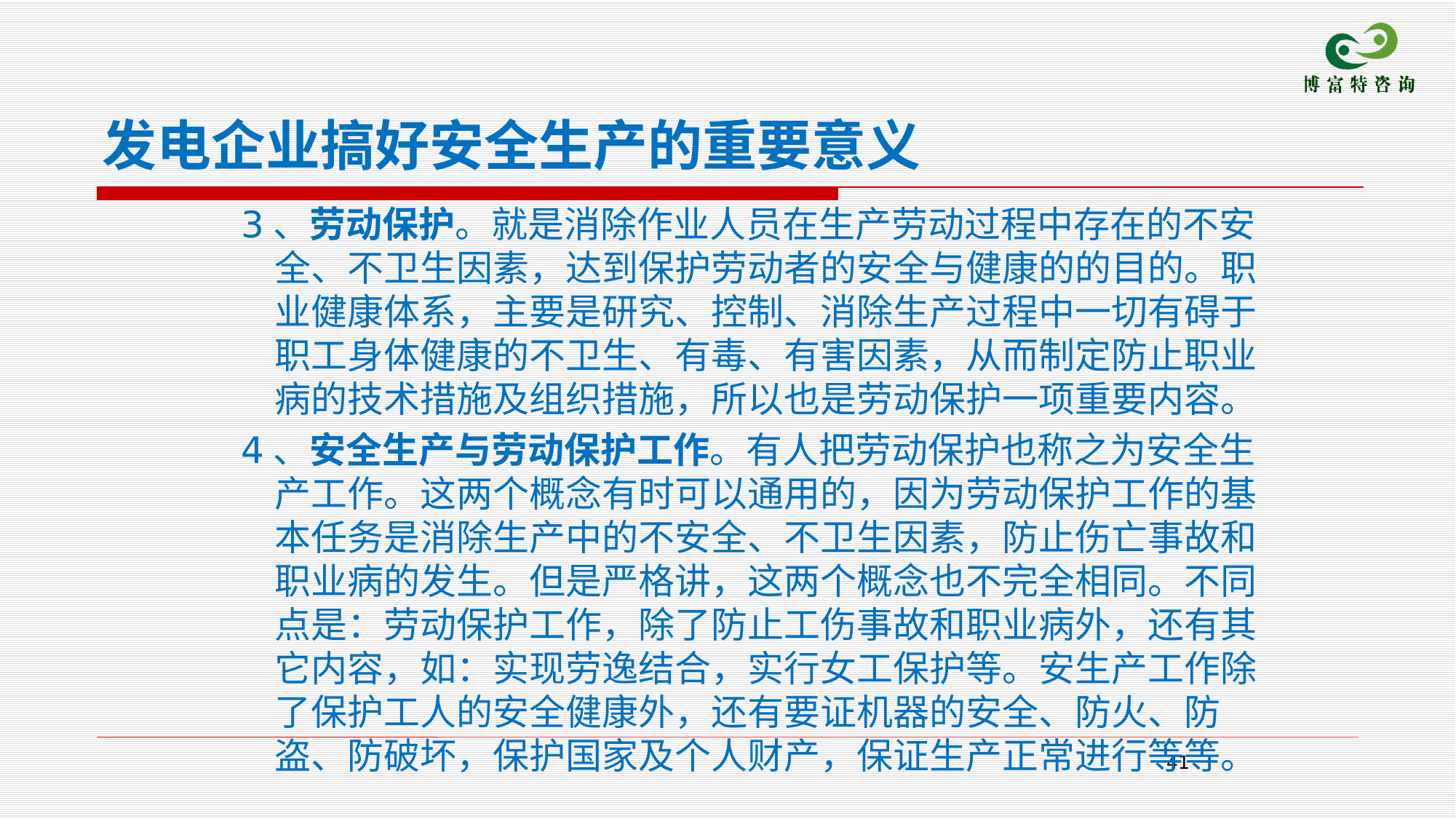

发电企业搞好安全生产的重要意义
  3、劳动保护。就是消除作业人员在生产劳动过程中存在的不安全、不卫生因素，达到保护劳动者的安全与健康的的目的。职业健康体系，主要是研究、控制、消除生产过程中一切有碍于职工身体健康的不卫生、有毒、有害因素，从而制定防止职业病的技术措施及组织措施，所以也是劳动保护一项重要内容。
  4、安全生产与劳动保护工作。有人把劳动保护也称之为安全生产工作。这两个概念有时可以通用的，因为劳动保护工作的基本任务是消除生产中的不安全、不卫生因素，防止伤亡事故和职业病的发生。但是严格讲，这两个概念也不完全相同。不同点是：劳动保护工作，除了防止工伤事故和职业病外，还有其它内容，如：实现劳逸结合，实行女工保护等。安生产工作除了保护工人的安全健康外，还有要证机器的安全、防火、防盗、防破坏，保护国家及个人财产，保证生产正常进行等等。

41